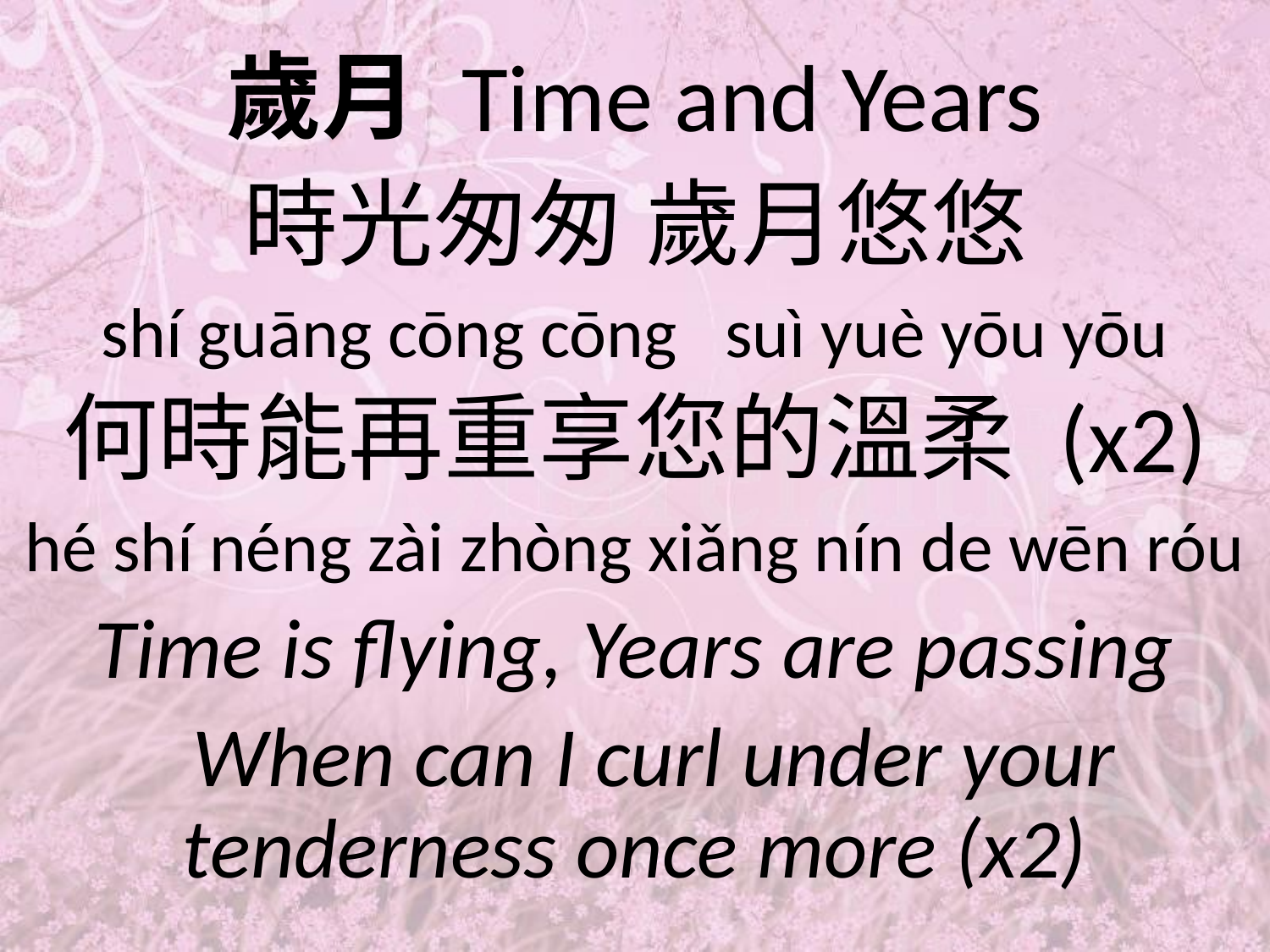

# 歲月 Time and Years
時光匆匆 歲月悠悠
shí guāng cōng cōng   suì yuè yōu yōu
何時能再重享您的溫柔 (x2)
hé shí néng zài zhòng xiǎng nín de wēn róu
Time is flying, Years are passing
  When can I curl under your tenderness once more (x2)